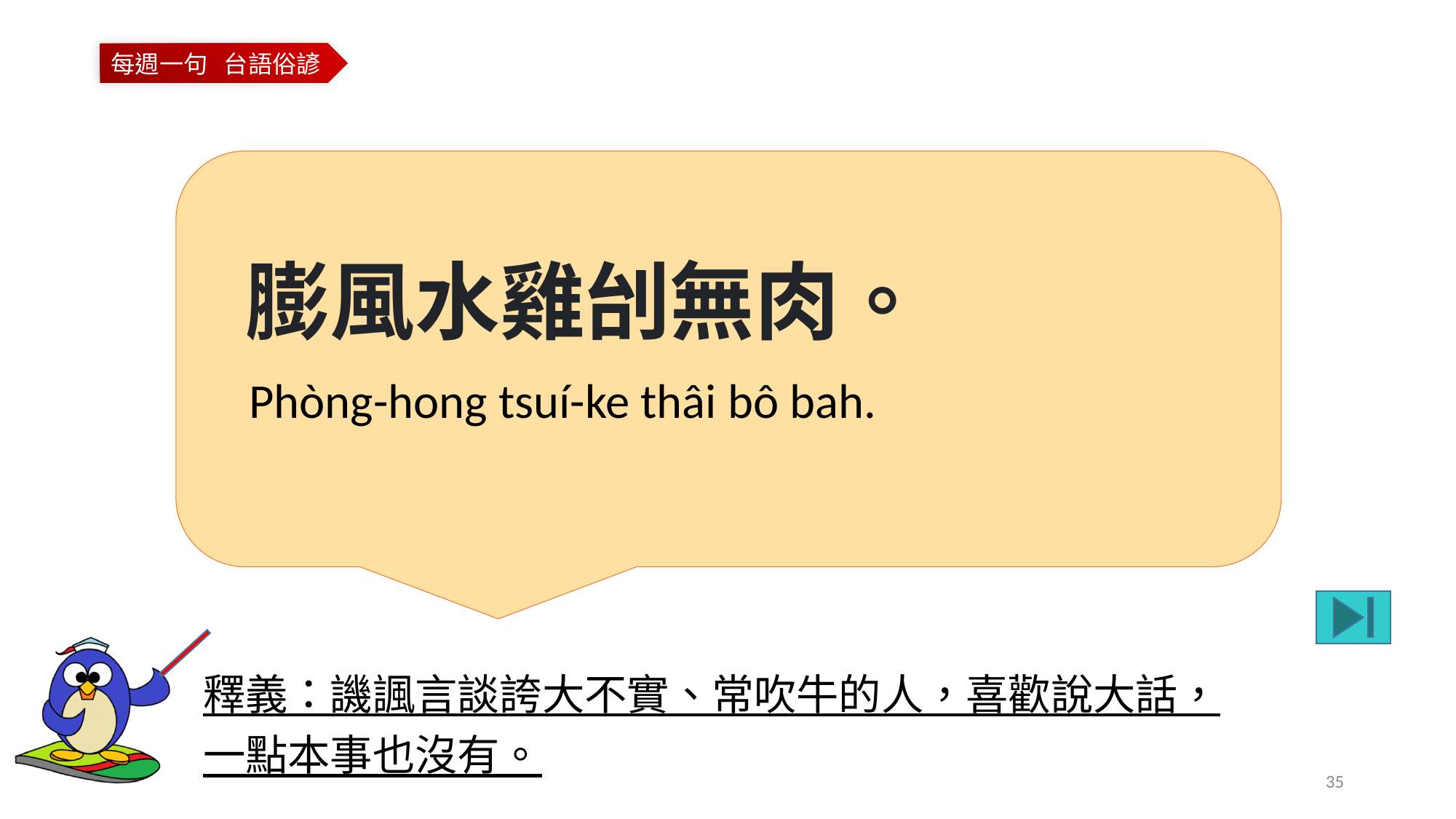

膨風水雞刣無肉。
Phòng-hong tsuí-ke thâi bô bah.

釋義：譏諷言談誇大不實、常吹牛的人，喜歡說大話，
一點本事也沒有。
35